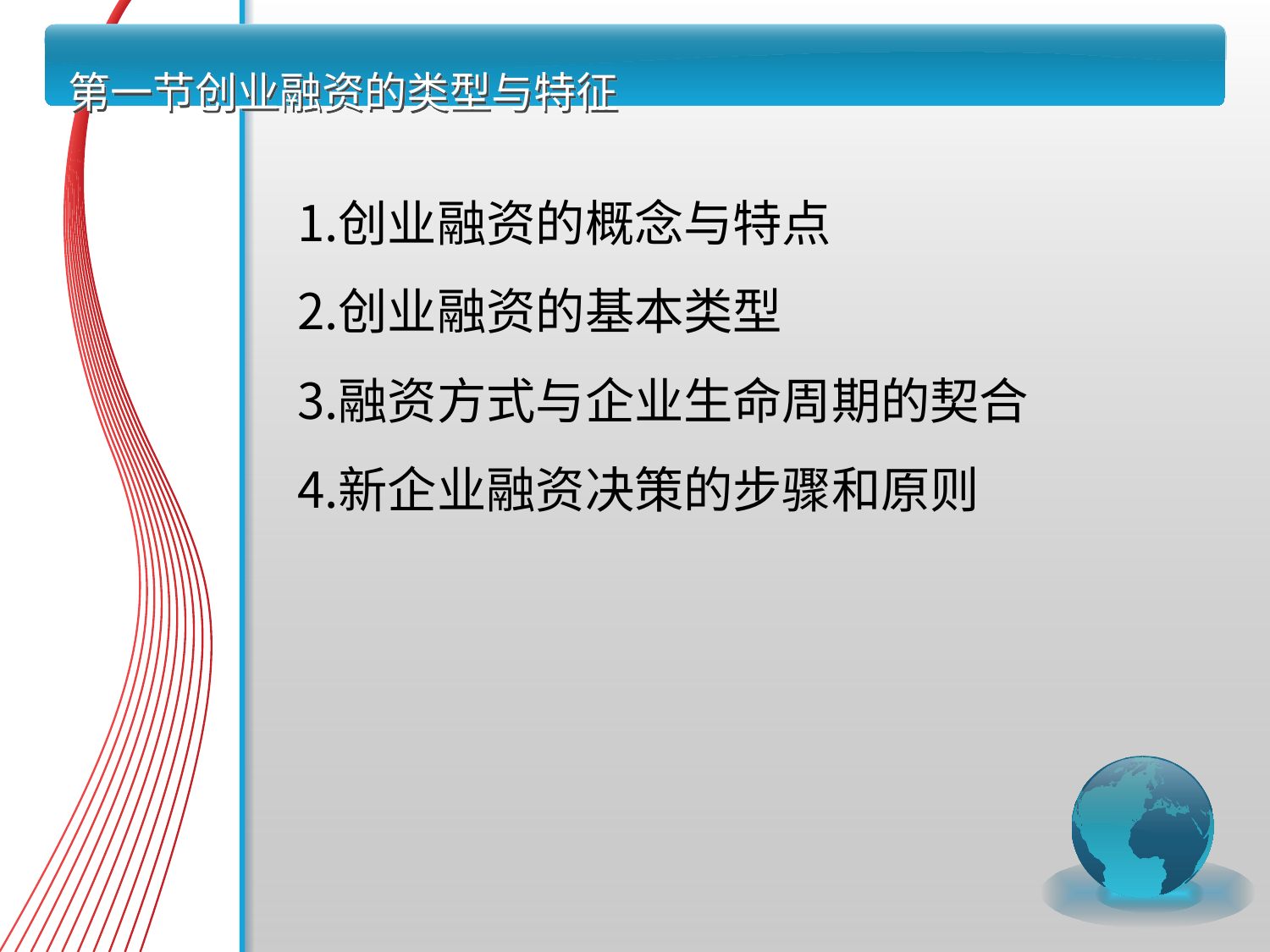

# 第一节创业融资的类型与特征
创业融资的概念与特点
创业融资的基本类型
融资方式与企业生命周期的契合
新企业融资决策的步骤和原则